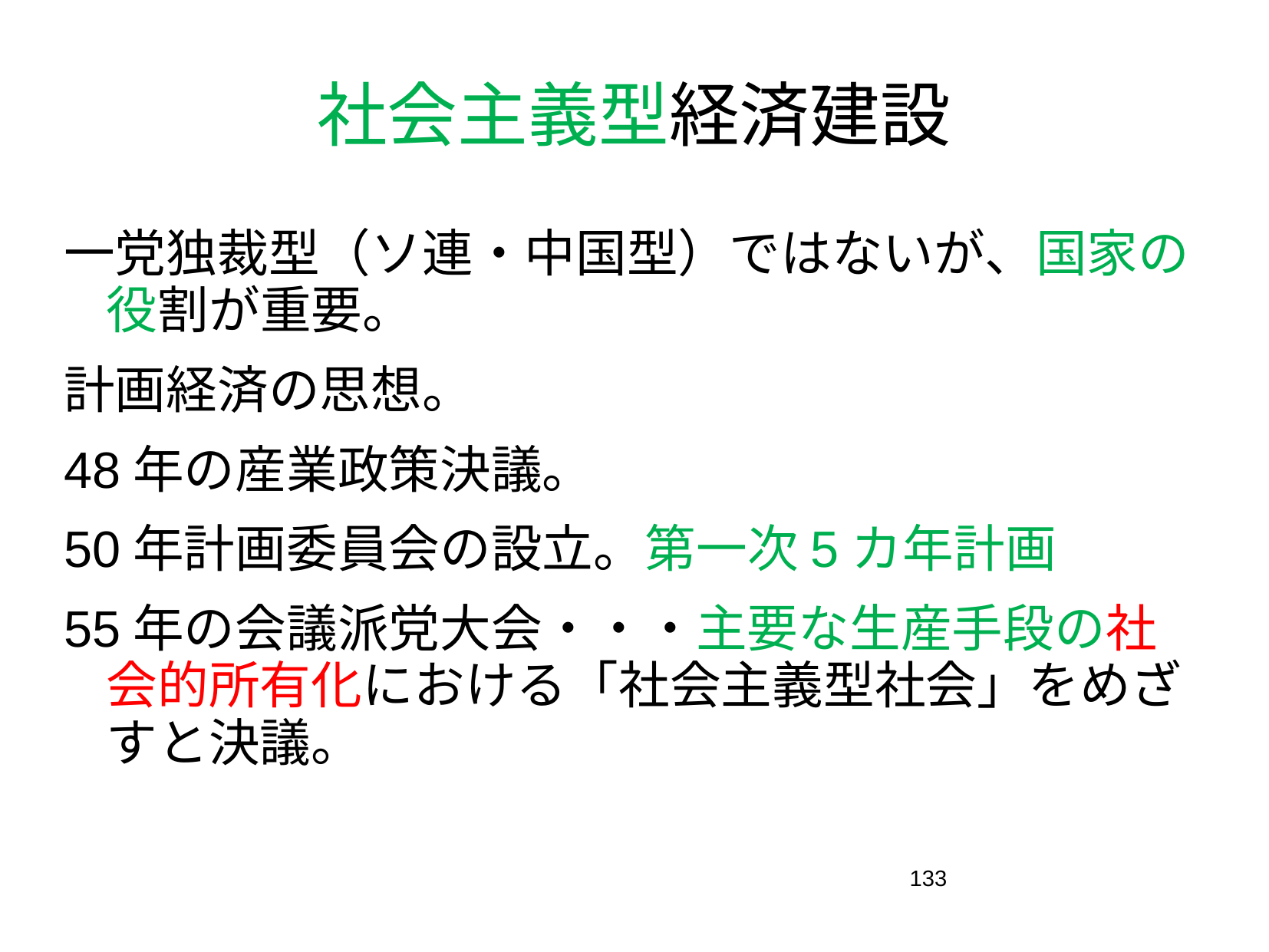

# 社会主義型経済建設
一党独裁型（ソ連・中国型）ではないが、国家の役割が重要。
計画経済の思想。
48年の産業政策決議。
50年計画委員会の設立。第一次5カ年計画
55年の会議派党大会・・・主要な生産手段の社会的所有化における「社会主義型社会」をめざすと決議。

133